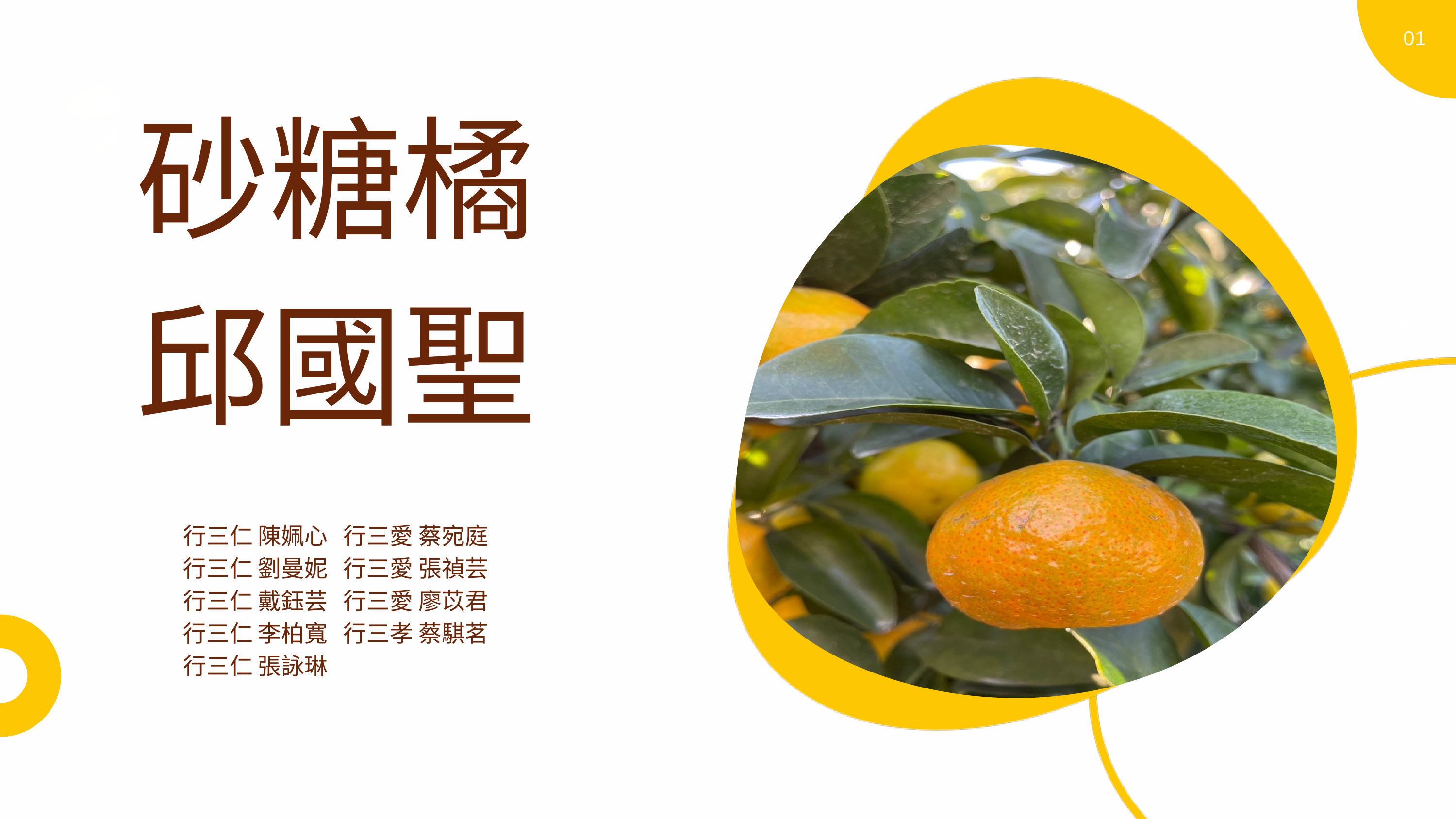

01
砂糖橘
邱國聖

行三仁 陳姵心   行三愛 蔡宛庭
行三仁 劉曼妮   行三愛 張禎芸
行三仁 戴鈺芸   行三愛 廖苡君
行三仁 李柏寬   行三孝 蔡騏茗
行三仁 張詠琳